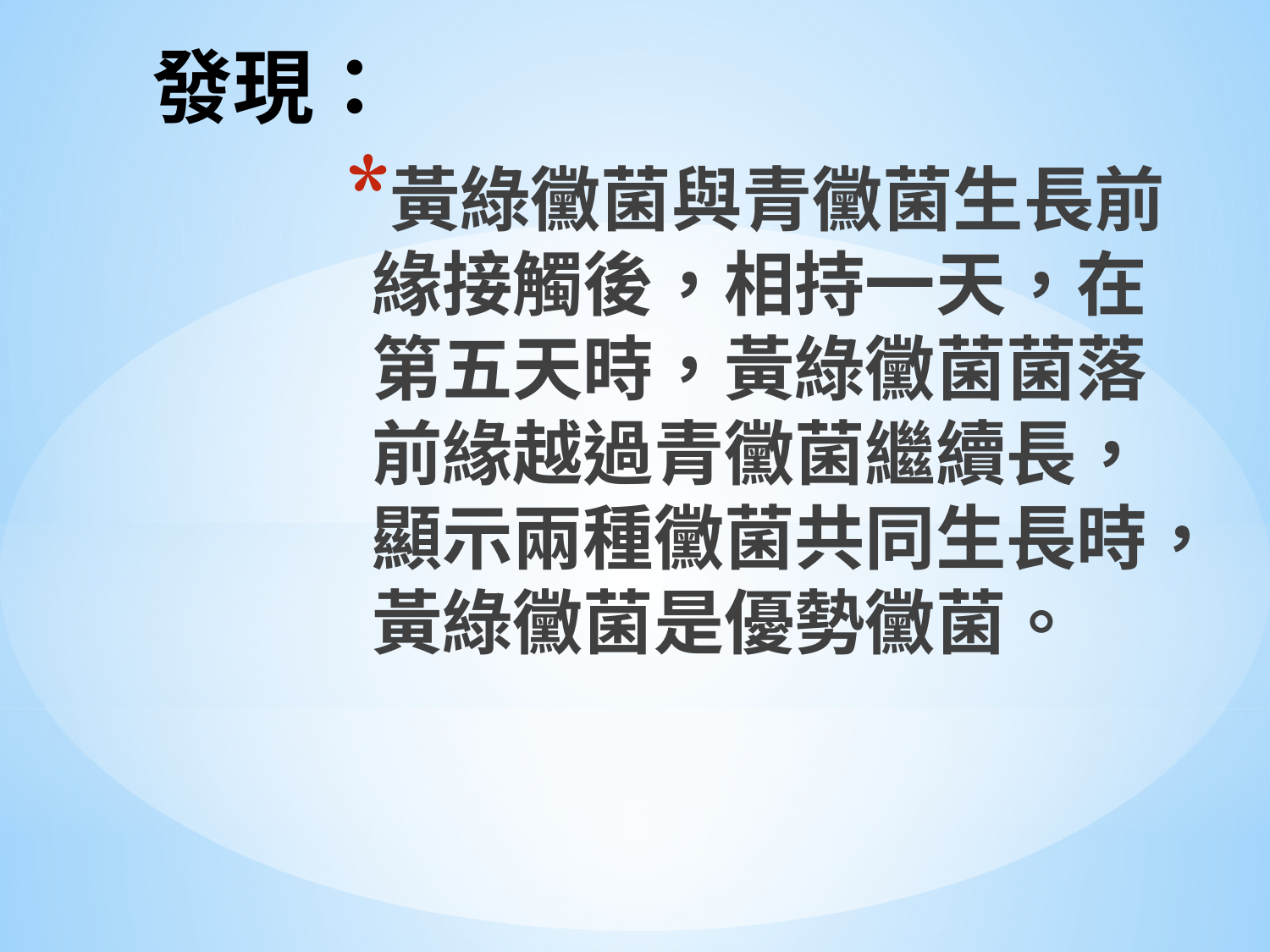

# 發現：
黃綠黴菌與青黴菌生長前緣接觸後，相持一天，在第五天時，黃綠黴菌菌落前緣越過青黴菌繼續長，顯示兩種黴菌共同生長時，黃綠黴菌是優勢黴菌。